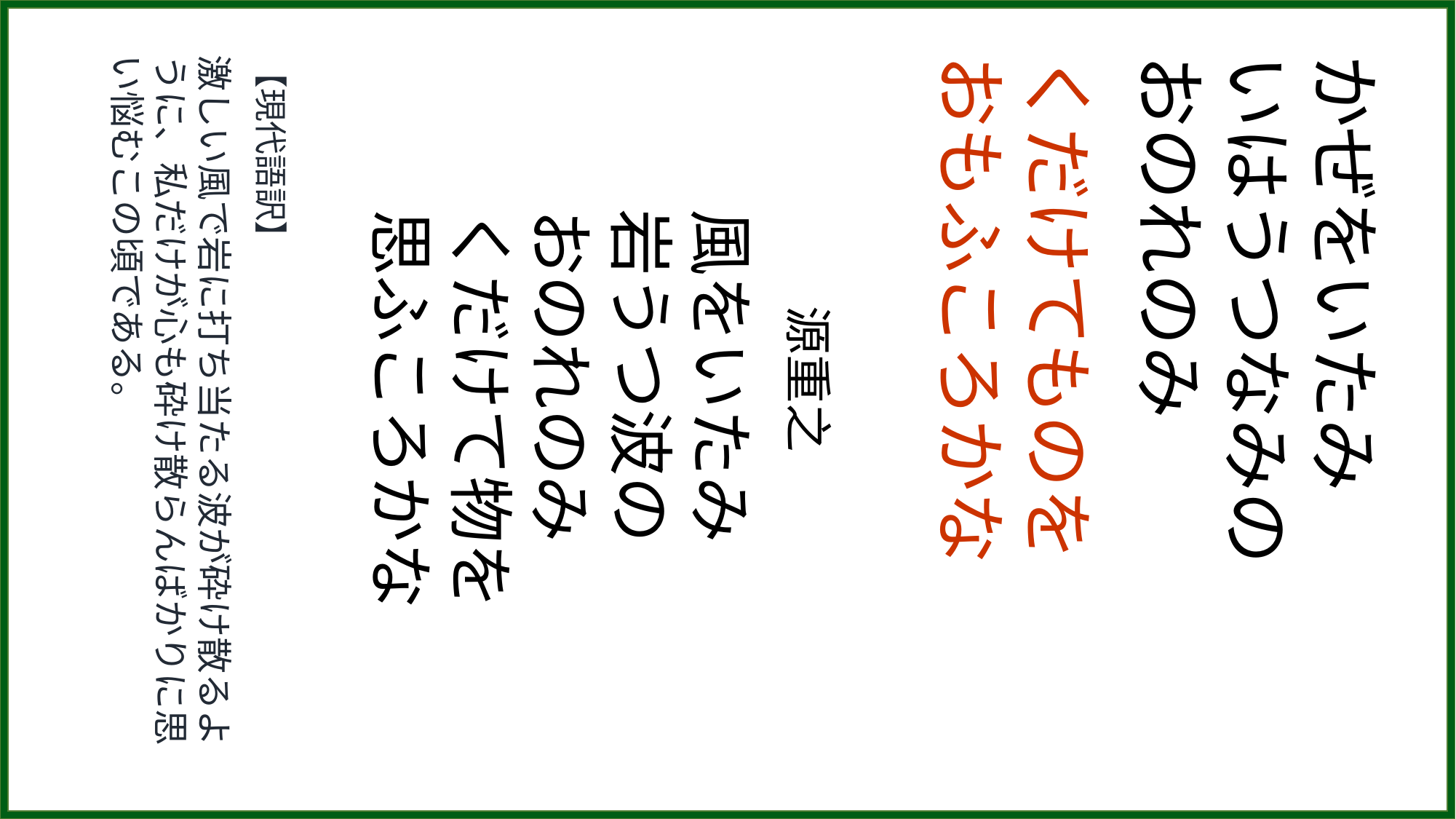

【現代語訳】

激しい風で岩に打ち当たる波が砕け散るように、私だけが心も砕け散らんばかりに思い悩むこの頃である。
　　源重之

風をいたみ
岩うつ波の
おのれのみ
くだけて物を
思ふころかな
くだけてものを
おもふころかな
かぜをいたみ
いはうつなみの
おのれのみ